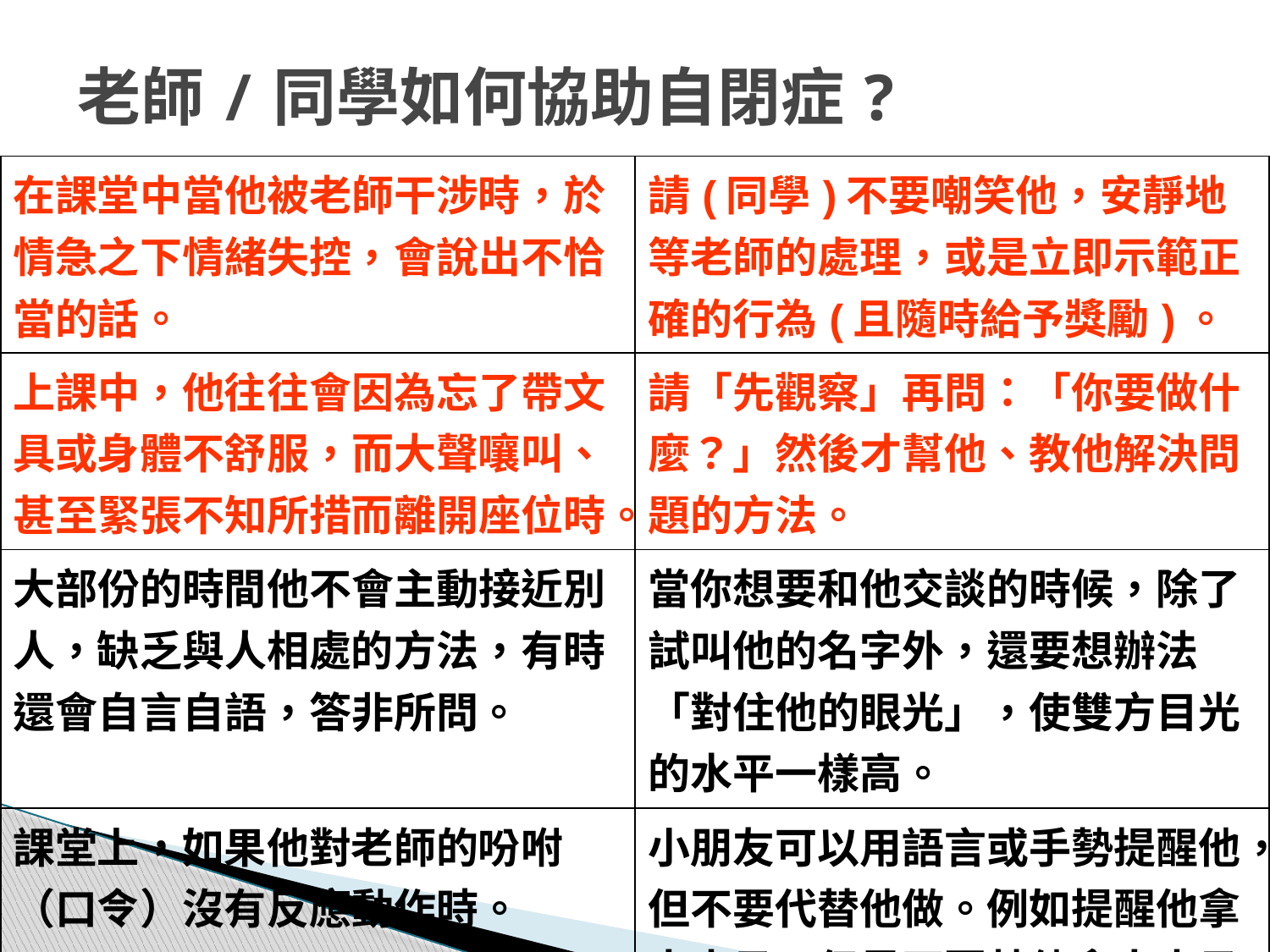

# 老師/同學如何協助自閉症?
| 在課堂中當他被老師干涉時，於情急之下情緒失控，會說出不恰當的話。 | 請(同學)不要嘲笑他，安靜地等老師的處理，或是立即示範正確的行為(且隨時給予獎勵)。 |
| --- | --- |
| 上課中，他往往會因為忘了帶文具或身體不舒服，而大聲嚷叫、甚至緊張不知所措而離開座位時。 | 請「先觀察」再問：「你要做什麼？」然後才幫他、教他解決問題的方法。 |
| 大部份的時間他不會主動接近別人，缺乏與人相處的方法，有時還會自言自語，答非所問。 | 當你想要和他交談的時候，除了試叫他的名字外，還要想辦法「對住他的眼光」，使雙方目光的水平一樣高。 |
| 課堂上，如果他對老師的吩咐（口令）沒有反應動作時。 | 小朋友可以用語言或手勢提醒他，但不要代替他做。例如提醒他拿出本子，但是不要替他拿出本子。 |